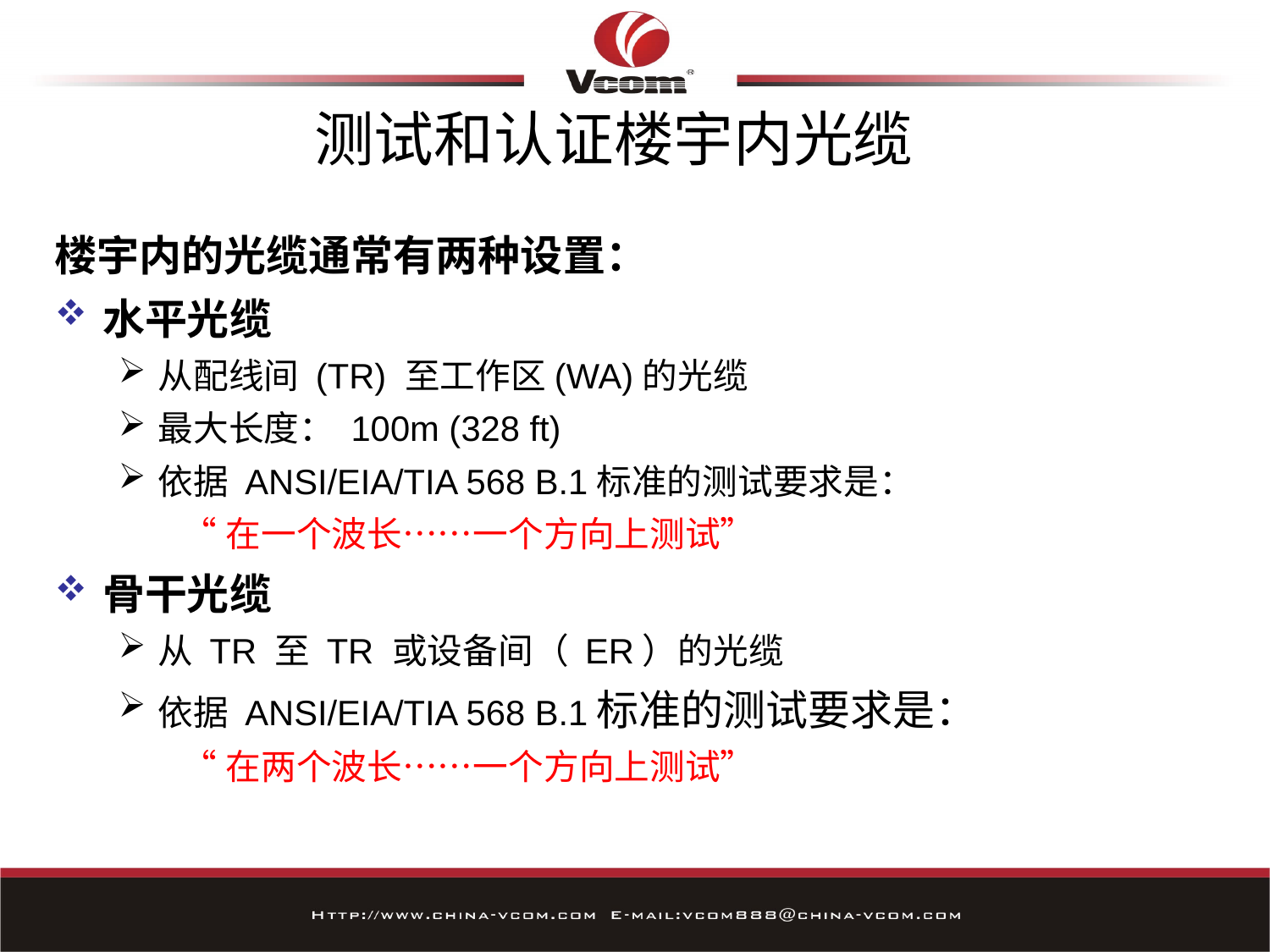

# 测试和认证楼宇内光缆
楼宇内的光缆通常有两种设置：
水平光缆
从配线间 (TR) 至工作区(WA)的光缆
最大长度： 100m (328 ft)
依据 ANSI/EIA/TIA 568 B.1标准的测试要求是：
“在一个波长……一个方向上测试”
骨干光缆
从 TR 至 TR 或设备间（ ER）的光缆
依据 ANSI/EIA/TIA 568 B.1标准的测试要求是：
“在两个波长……一个方向上测试”